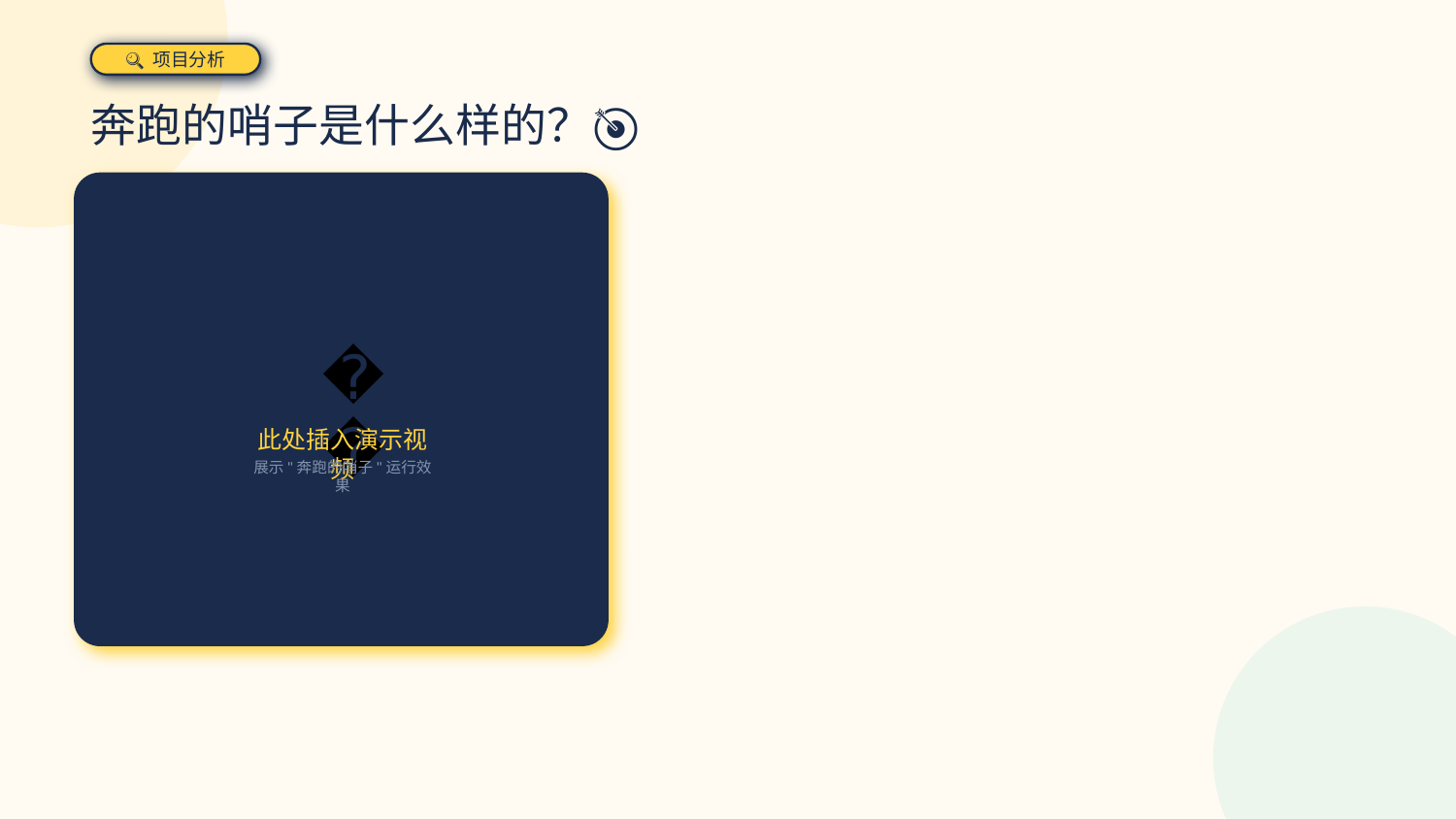

🔍 项目分析
奔跑的哨子是什么样的？🎯

🎬
此处插入演示视频
展示"奔跑的哨子"运行效果